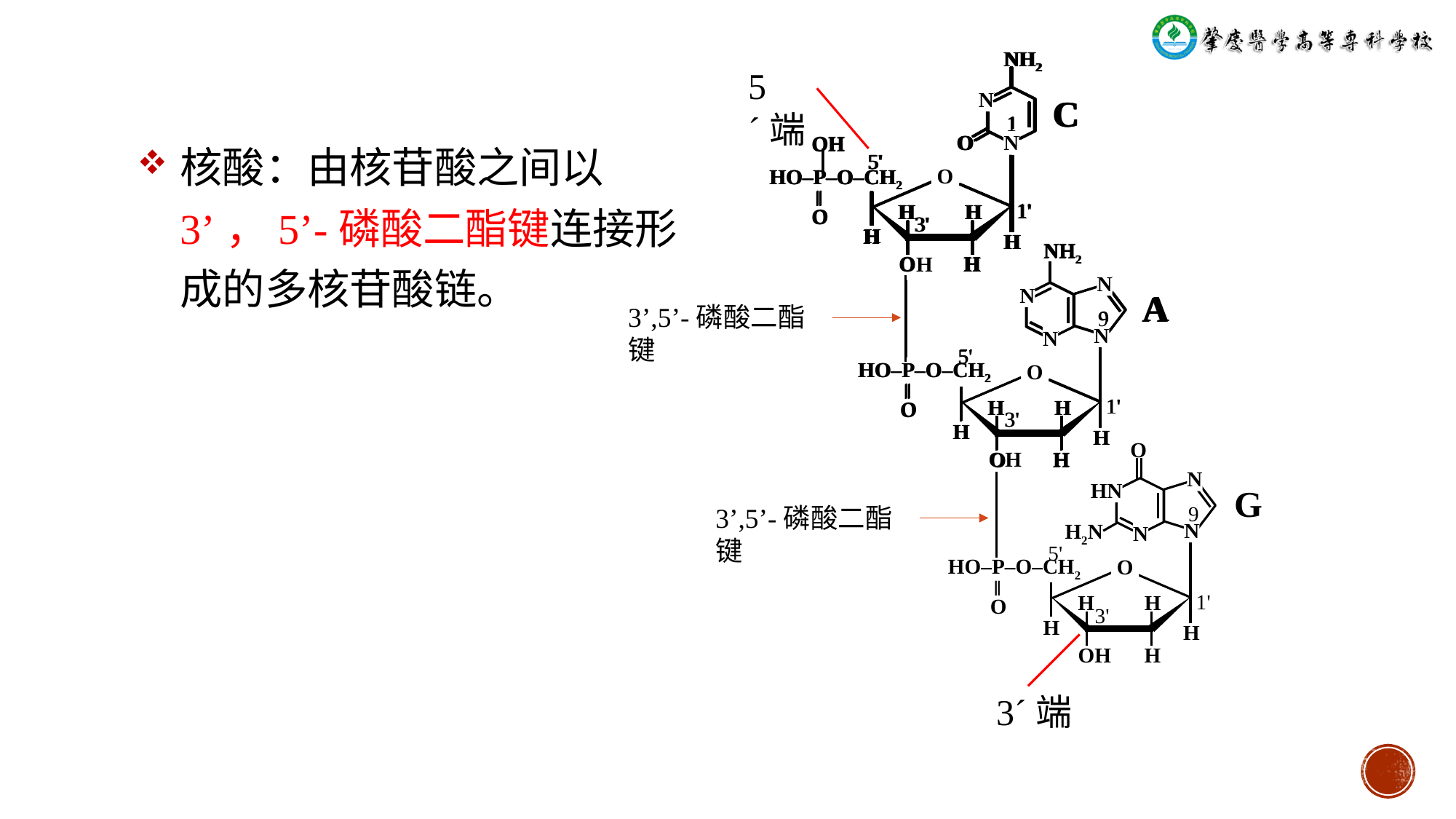

NH2
C
N

1
O
N
        OH
         ׀
HO‒P‒O‒CH2
         ‖
        O
5'
O

1'
H
H
3'
H
H
NH2
O
H
N
A
N

9
N
N
5'
O
HO‒P‒O‒CH2
         ‖
        O

1'
H
H
3'
H
H
OH
H
NH2
C
N

1
O
N
        OH
         ׀
HO‒P‒O‒CH2
         ‖
        O
5'
O

1'
H
H
3'
H
H
OH
H
NH2
C
N

1
O
N
        OH
         ׀
HO‒P‒O‒CH2
         ‖
        O
5'
O

1'
H
H
3'
H
H
NH2
O
H
N
A
N

9
N
N
5'
O
HO‒P‒O‒CH2
         ‖
        O

1'
H
H
3'
H
H
O
O
H
N
G
HN

9
N
H2N
N
5'
O
HO‒P‒O‒CH2
         ‖
        O

1'
H
H
3'
H
H
OH
H
5´端
核酸：由核苷酸之间以3’，5’-磷酸二酯键连接形成的多核苷酸链。
3’,5’-磷酸二酯键
3’,5’-磷酸二酯键
3´端